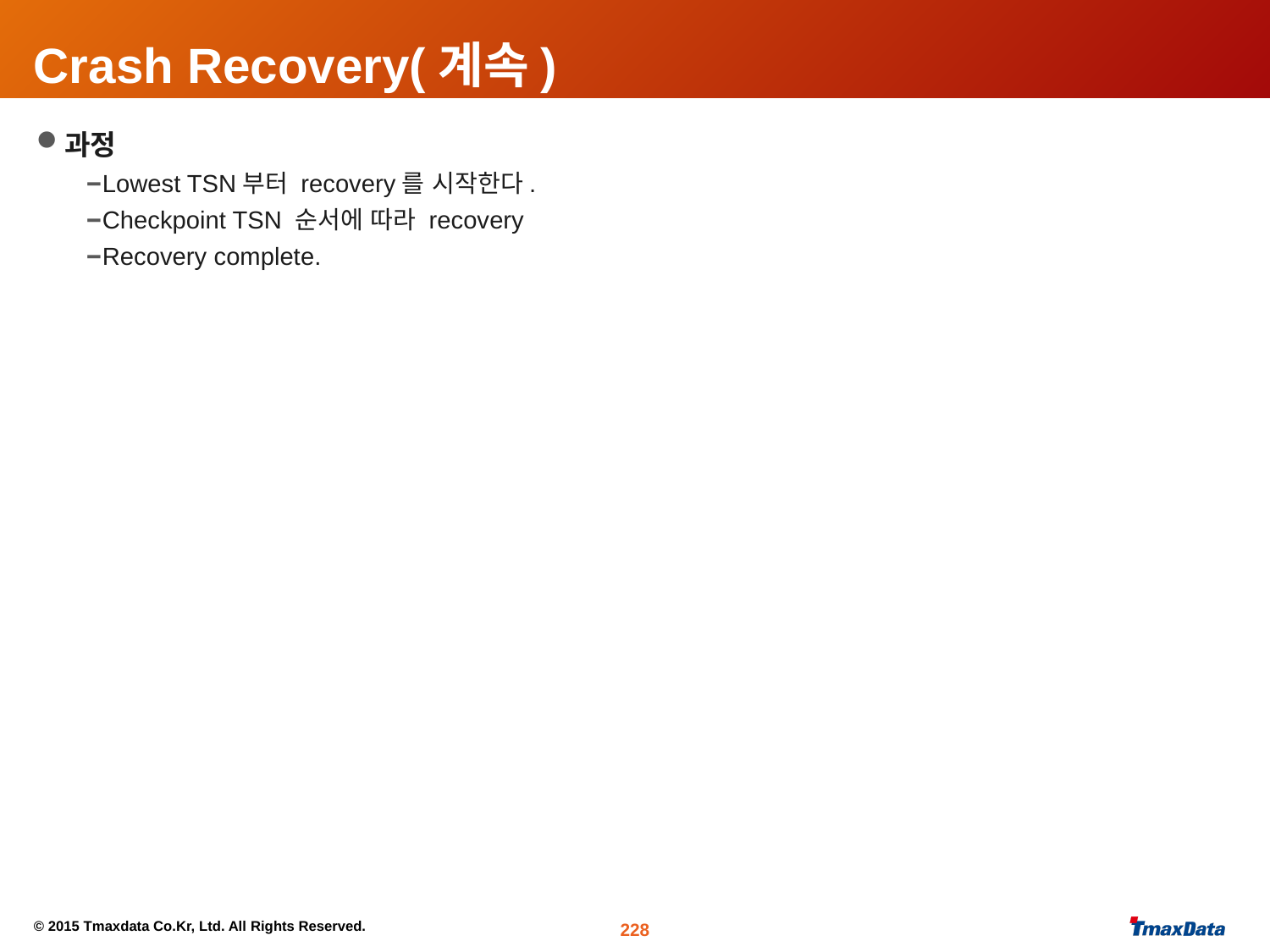

# Crash Recovery(계속)
과정
Lowest TSN부터 recovery를 시작한다.
Checkpoint TSN 순서에 따라 recovery
Recovery complete.